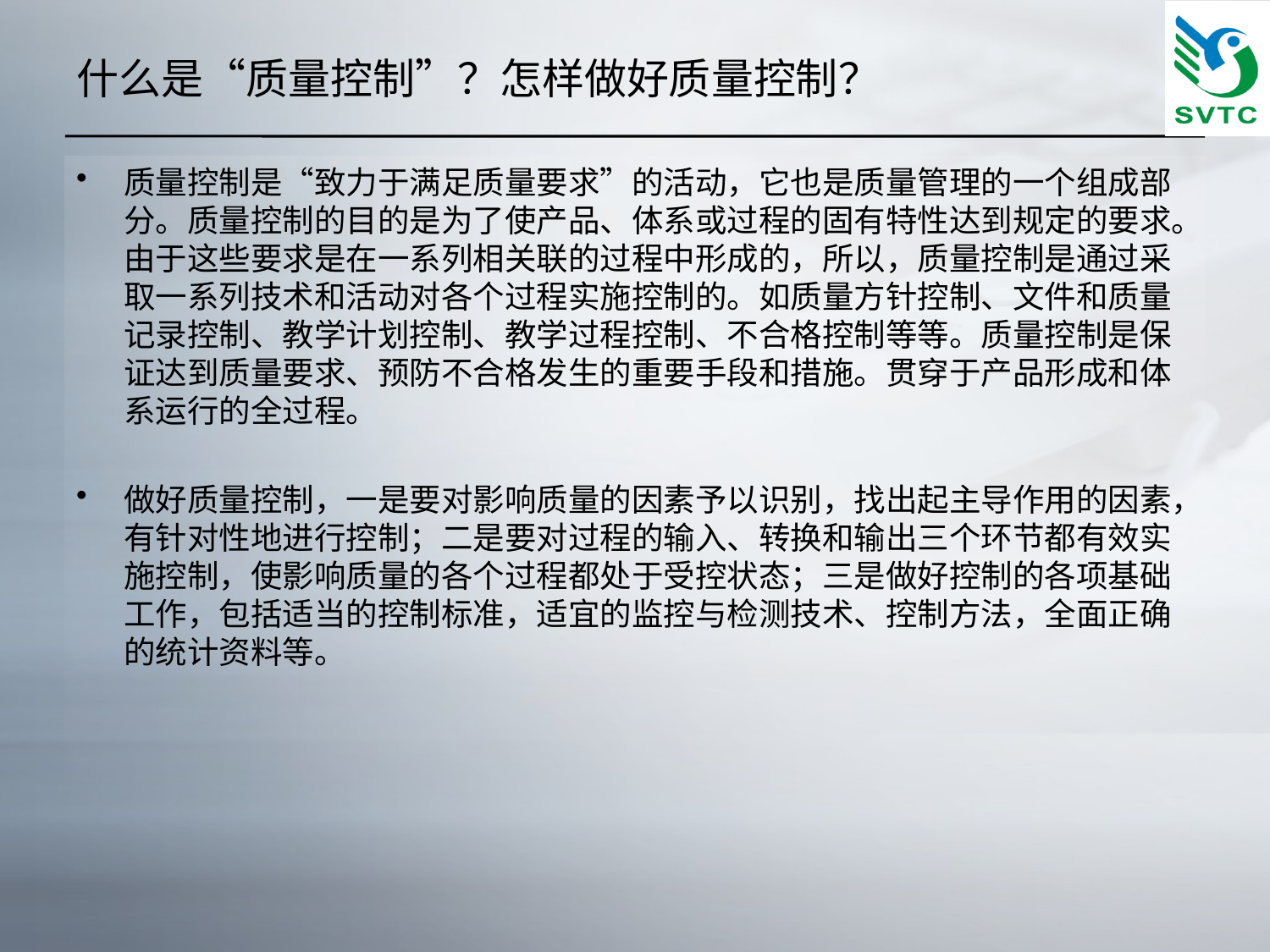

# 什么是“质量控制”？怎样做好质量控制？
质量控制是“致力于满足质量要求”的活动，它也是质量管理的一个组成部分。质量控制的目的是为了使产品、体系或过程的固有特性达到规定的要求。由于这些要求是在一系列相关联的过程中形成的，所以，质量控制是通过采取一系列技术和活动对各个过程实施控制的。如质量方针控制、文件和质量记录控制、教学计划控制、教学过程控制、不合格控制等等。质量控制是保证达到质量要求、预防不合格发生的重要手段和措施。贯穿于产品形成和体系运行的全过程。

做好质量控制，一是要对影响质量的因素予以识别，找出起主导作用的因素，有针对性地进行控制；二是要对过程的输入、转换和输出三个环节都有效实施控制，使影响质量的各个过程都处于受控状态；三是做好控制的各项基础工作，包括适当的控制标准，适宜的监控与检测技术、控制方法，全面正确的统计资料等。